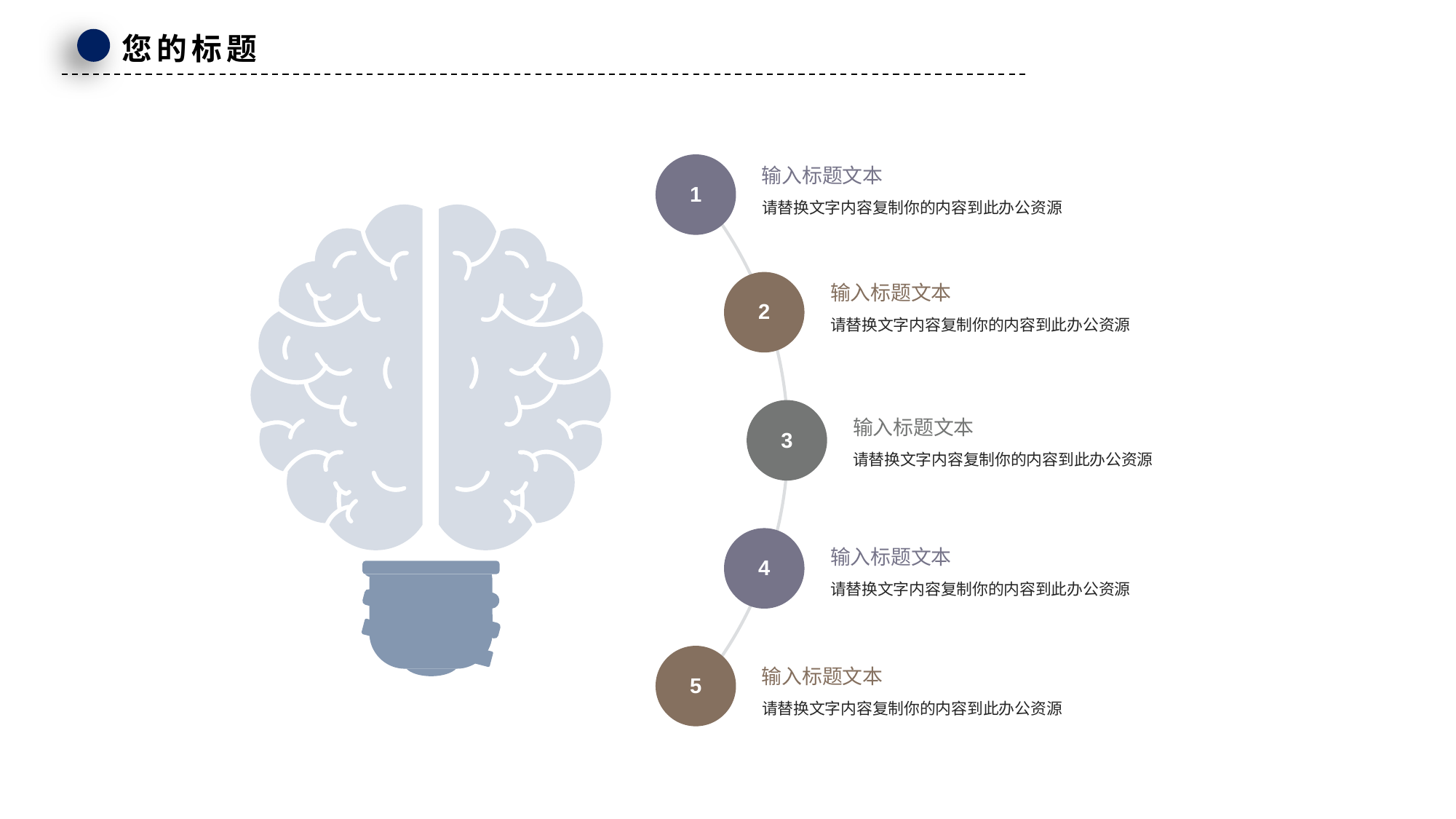

1
输入标题文本
请替换文字内容复制你的内容到此办公资源

2
输入标题文本
请替换文字内容复制你的内容到此办公资源
3
输入标题文本
请替换文字内容复制你的内容到此办公资源
4
输入标题文本
请替换文字内容复制你的内容到此办公资源
5
输入标题文本
请替换文字内容复制你的内容到此办公资源